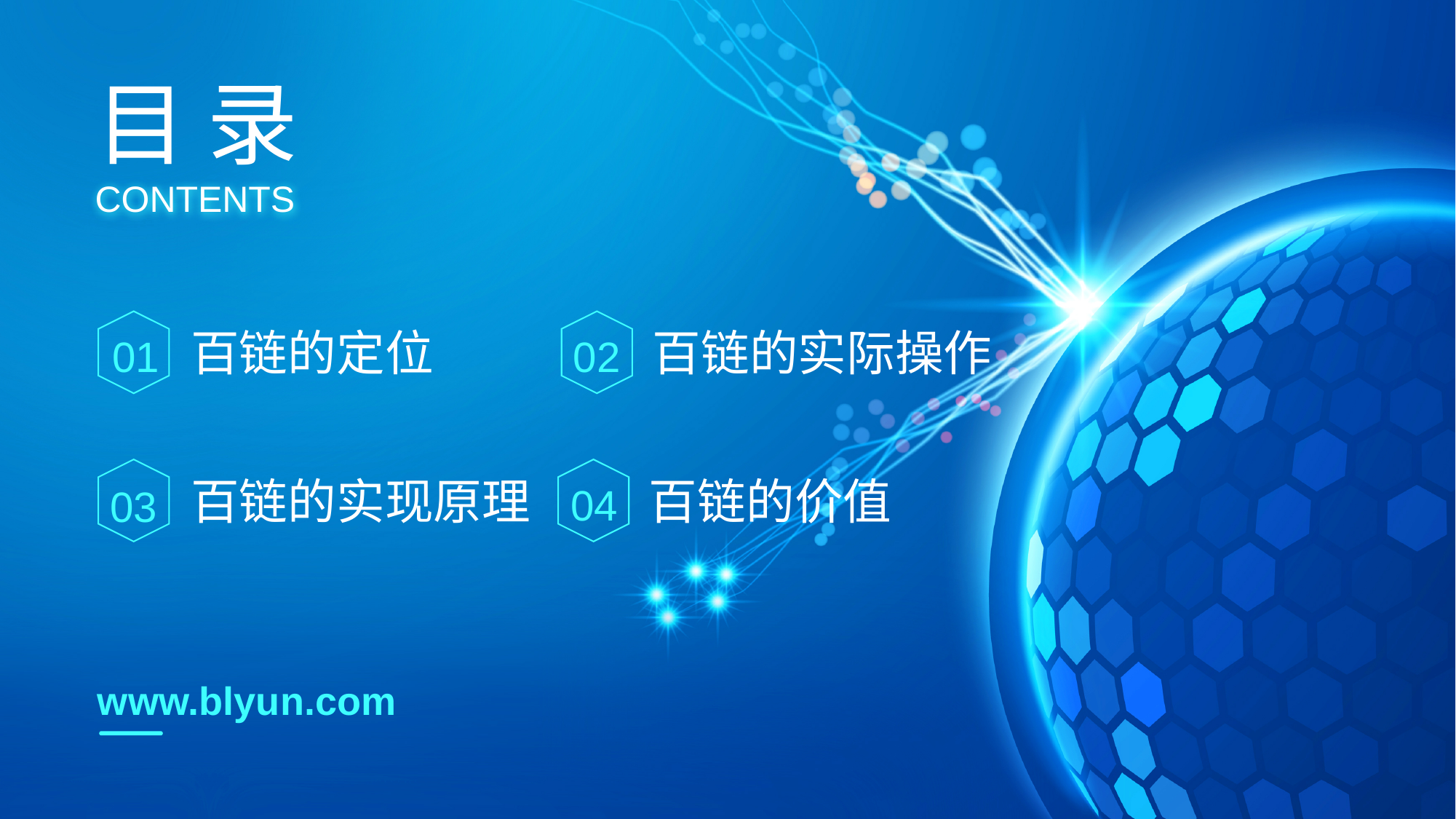

目 录
CONTENTS

百链的定位
百链的实际操作
01
02

百链的实现原理
百链的价值
04
03
www.blyun.com